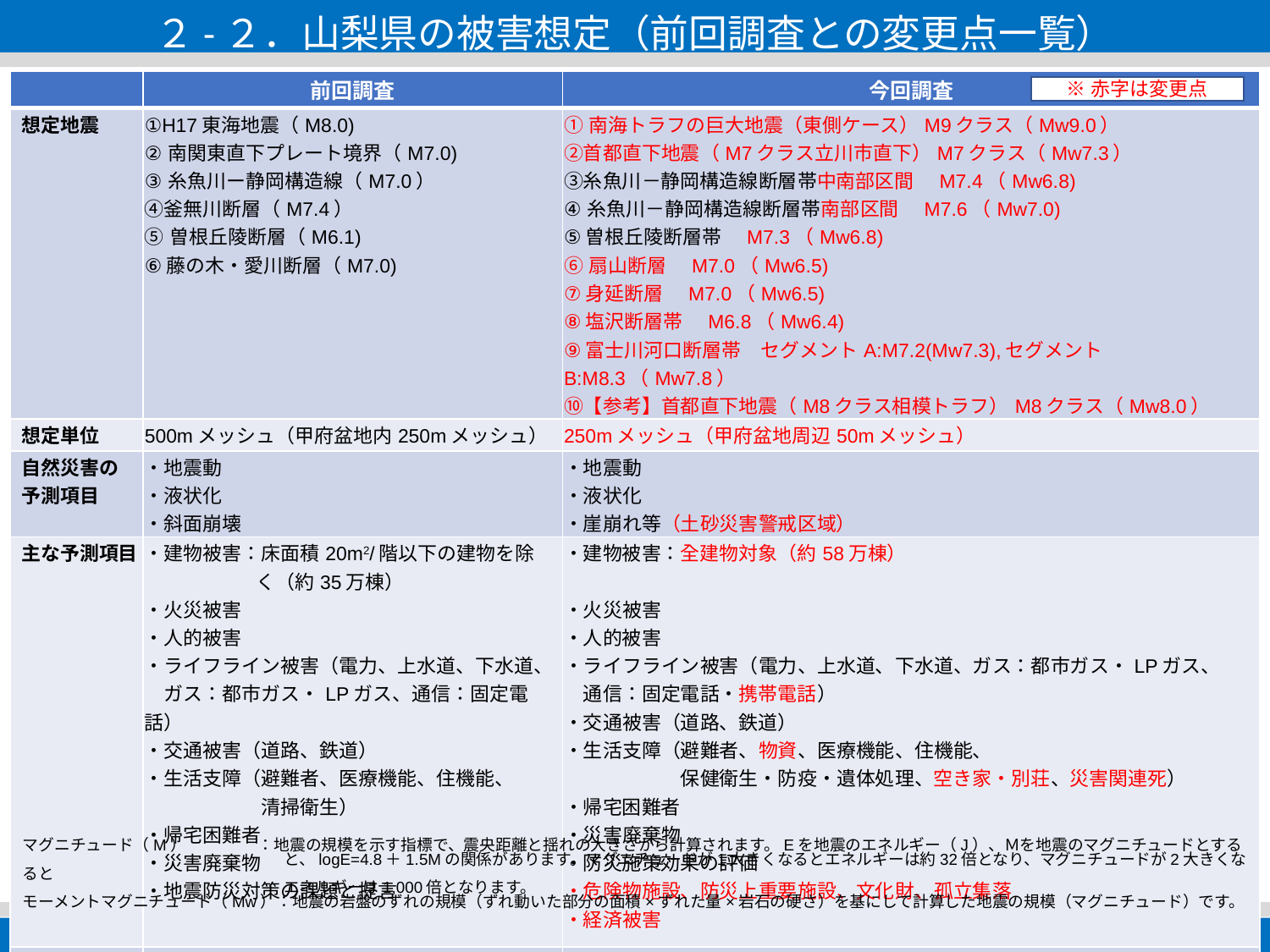

# ２-２．山梨県の被害想定（前回調査との変更点一覧）
※赤字は変更点

|  | 前回調査 | 今回調査 |
| --- | --- | --- |
| 想定地震 | ①H17東海地震（M8.0) ②南関東直下プレート境界（M7.0) ③糸魚川ー静岡構造線（M7.0） ④釜無川断層（M7.4） ⑤曽根丘陵断層（M6.1) ⑥藤の木・愛川断層（M7.0) | ①南海トラフの巨大地震（東側ケース）M9クラス（Mw9.0） ②首都直下地震（M7クラス立川市直下）M7クラス（Mw7.3） ③糸魚川－静岡構造線断層帯中南部区間　M7.4（Mw6.8) ④糸魚川－静岡構造線断層帯南部区間　M7.6（Mw7.0) ⑤曽根丘陵断層帯　M7.3（Mw6.8) ⑥扇山断層　M7.0（Mw6.5) ⑦身延断層　M7.0（Mw6.5) ⑧塩沢断層帯　M6.8（Mw6.4) ⑨富士川河口断層帯　セグメントA:M7.2(Mw7.3),セグメントB:M8.3（Mw7.8） ⑩【参考】首都直下地震（M8クラス相模トラフ）M8クラス（Mw8.0） |
| 想定単位 | 500mメッシュ（甲府盆地内250mメッシュ） | 250mメッシュ（甲府盆地周辺50mメッシュ） |
| 自然災害の 予測項目 | ・地震動 ・液状化 ・斜面崩壊 | ・地震動 ・液状化 ・崖崩れ等（土砂災害警戒区域） |
| 主な予測項目 | ・建物被害：床面積20m2/階以下の建物を除　く（約35万棟） ・火災被害　 ・人的被害 ・ライフライン被害（電力、上水道、下水道、 　ガス：都市ガス・LPガス、通信：固定電話） ・交通被害（道路、鉄道） ・生活支障（避難者、医療機能、住機能、 　　　　　　清掃衛生） ・帰宅困難者 ・災害廃棄物 ・地震防災対策の課題と提言 | ・建物被害：全建物対象（約58万棟） ・火災被害　 ・人的被害 ・ライフライン被害（電力、上水道、下水道、ガス：都市ガス・LPガス、 　通信：固定電話・携帯電話） ・交通被害（道路、鉄道） ・生活支障（避難者、物資、医療機能、住機能、 　　　　　　保健衛生・防疫・遺体処理、空き家・別荘、災害関連死） ・帰宅困難者 ・災害廃棄物 ・防災施策効果の評価 ・危険物施設、防災上重要施設、文化財、孤立集落 ・経済被害 |
| その他の項目 | ・災害シナリオの作成 | ・災害シナリオの作成 ・県民アンケートによる防災意識調査 |
マグニチュード（M）                    ：地震の規模を示す指標で、震央距離と揺れの大きさから計算されます。Eを地震のエネルギー（J）、Ｍを地震のマグニチュードとする
　　　　　　　　　　　　　　　　  と、logE=4.8＋1.5Mの関係があります。マグニチュードが1大きくなるとエネルギーは約32倍となり、マグニチュードが2大きくなると
　　　　　　　　　　　　　　　　  エネルギーは1,000倍となります。
モーメントマグニチュード（Mw）：地震の岩盤のずれの規模（ずれ動いた部分の面積×ずれた量×岩石の硬さ）を基にして計算した地震の規模（マグニチュード）です。